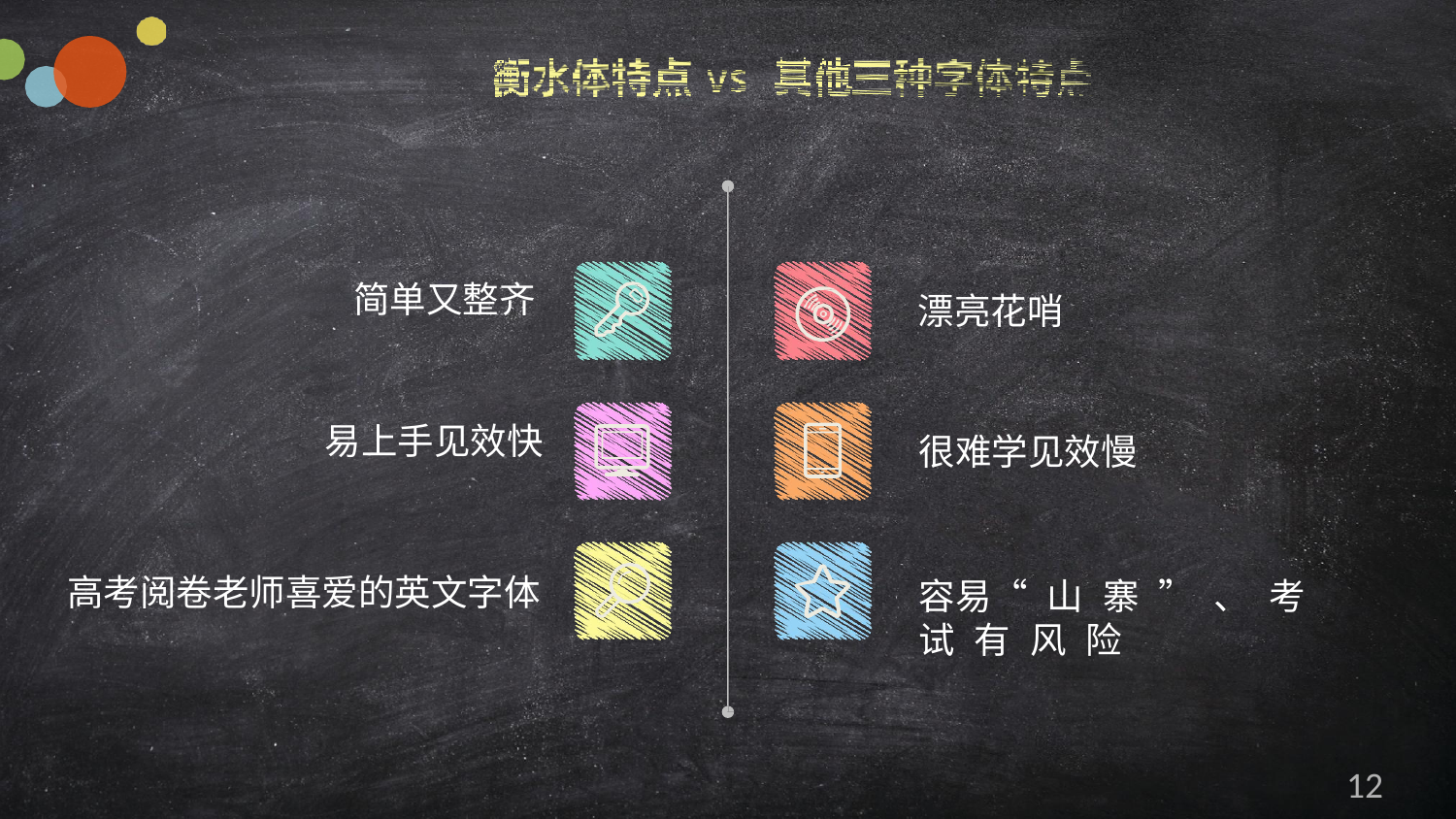

简单又整齐

漂亮花哨

易上手见效快

很难学见效慢

高考阅卷老师喜爱的英文字体
容易“山寨”、考试有风险

12